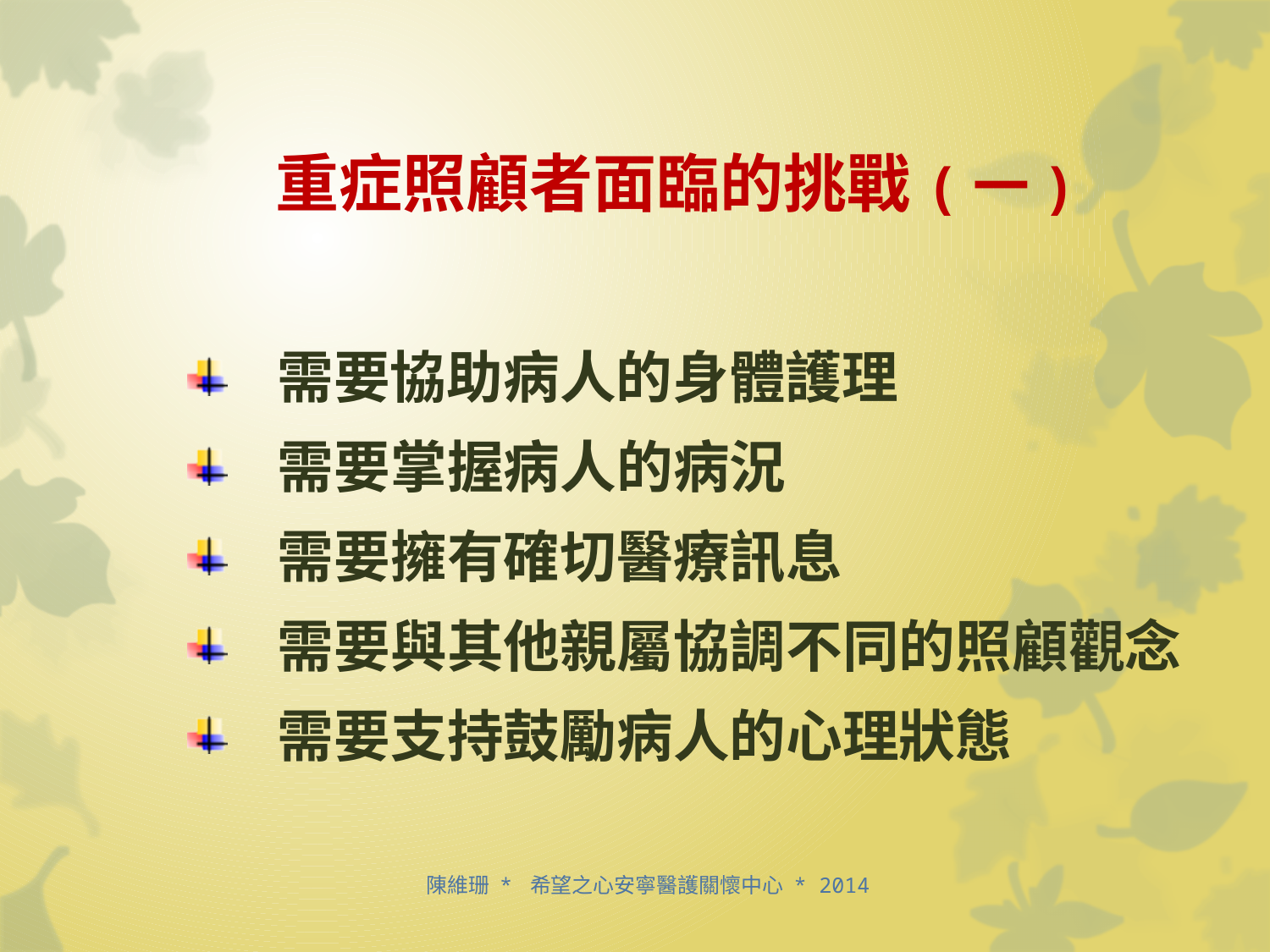

# 重症照顧者面臨的挑戰(一)

 需要協助病人的身體護理
 需要掌握病人的病況
 需要擁有確切醫療訊息
 需要與其他親屬協調不同的照顧觀念
 需要支持鼓勵病人的心理狀態

陳維珊 * 希望之心安寧醫護關懷中心 * 2014